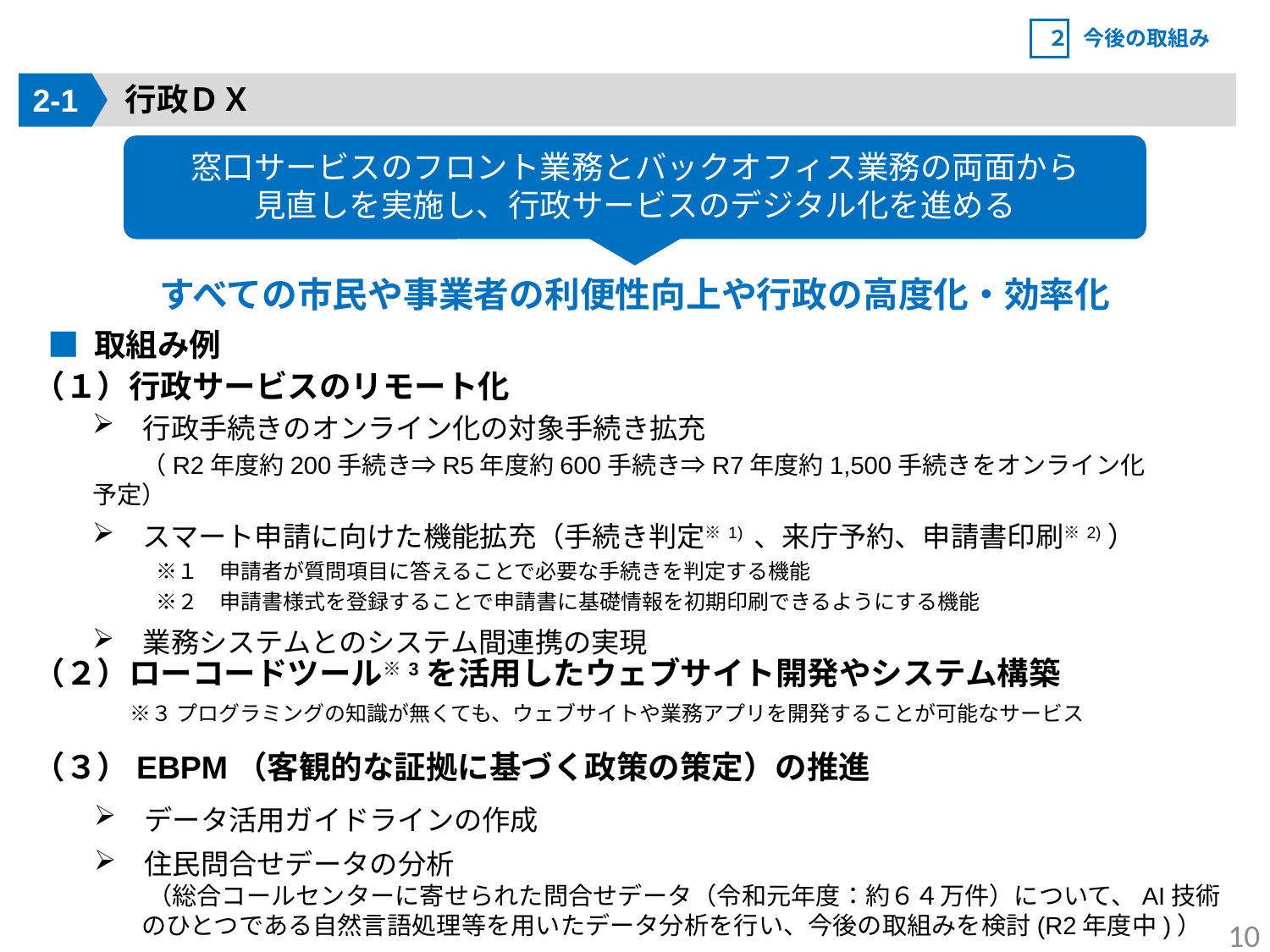

２

今後の取組み

行政ＤＸ
2-1

窓口サービスのフロント業務とバックオフィス業務の両面から
見直しを実施し、行政サービスのデジタル化を進める
すべての市民や事業者の利便性向上や行政の高度化・効率化
■ 取組み例
（１）行政サービスのリモート化
　行政手続きのオンライン化の対象手続き拡充
　　（R2年度約200手続き⇒R5年度約600手続き⇒R7年度約1,500手続きをオンライン化予定）
　スマート申請に向けた機能拡充（手続き判定※1) 、来庁予約、申請書印刷※2)）
　　　※１　申請者が質問項目に答えることで必要な手続きを判定する機能
　　　※２　申請書様式を登録することで申請書に基礎情報を初期印刷できるようにする機能
　業務システムとのシステム間連携の実現
（２）ローコードツール※3を活用したウェブサイト開発やシステム構築
　　　　 ※３ プログラミングの知識が無くても、ウェブサイトや業務アプリを開発することが可能なサービス
（３）EBPM（客観的な証拠に基づく政策の策定）の推進
　データ活用ガイドラインの作成
　住民問合せデータの分析
　　 （総合コールセンターに寄せられた問合せデータ（令和元年度：約６４万件）について、AI技術のひとつである自然言語処理等を用いたデータ分析を行い、今後の取組みを検討(R2年度中)）
10